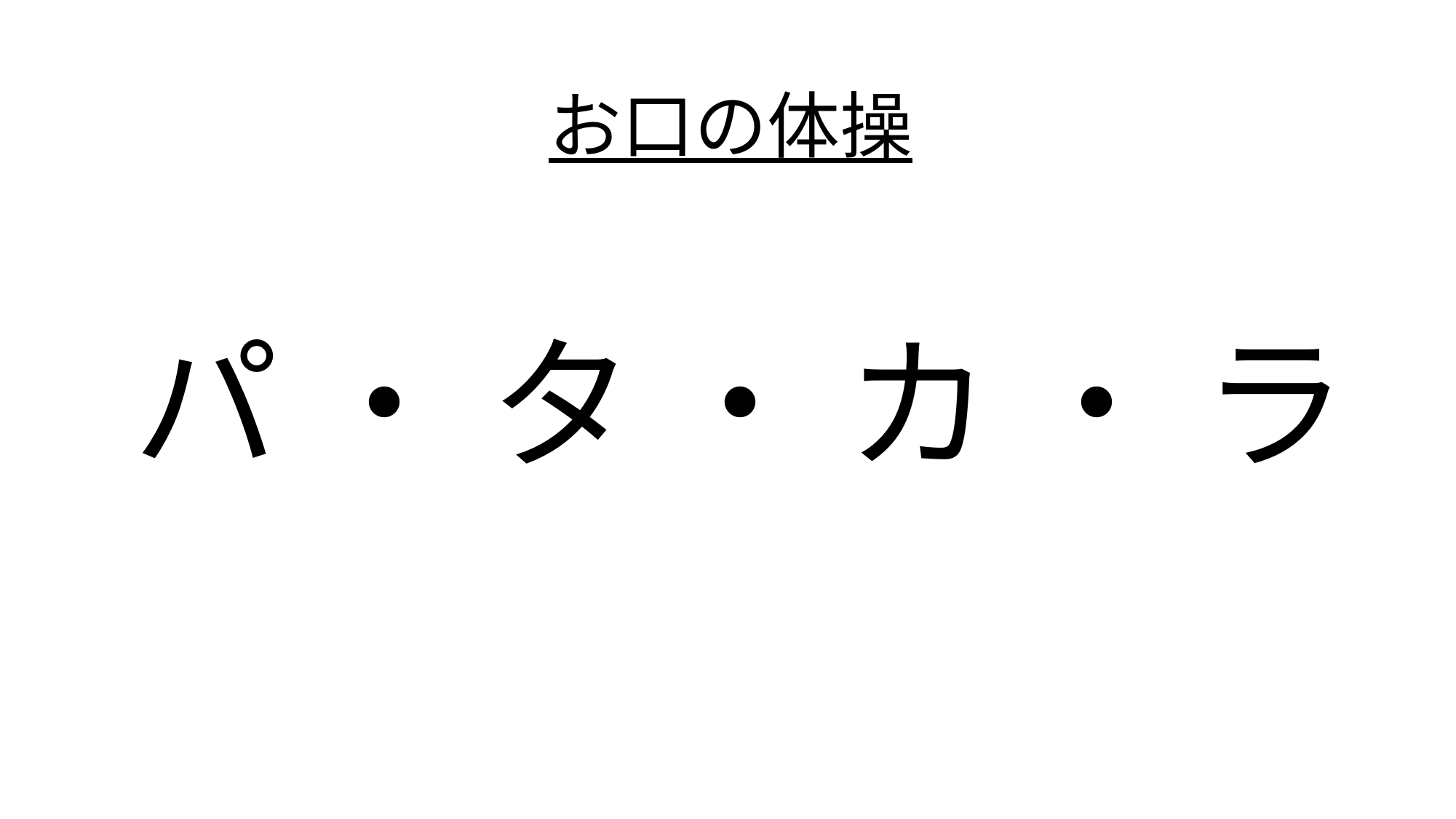

お口の体操
パ ・ タ ・ カ ・ ラ